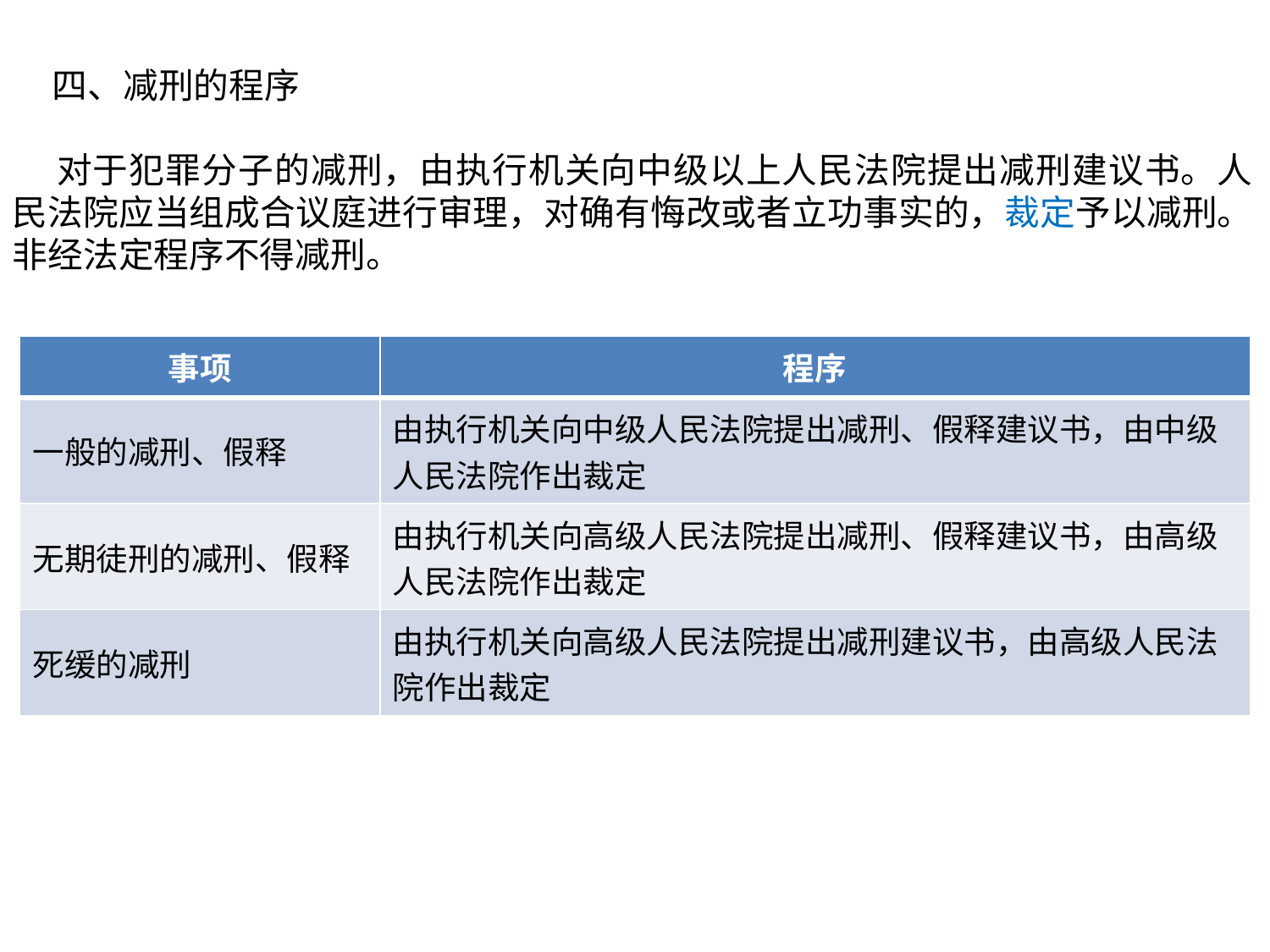

四、减刑的程序

    对于犯罪分子的减刑，由执行机关向中级以上人民法院提出减刑建议书。人民法院应当组成合议庭进行审理，对确有悔改或者立功事实的，裁定予以减刑。非经法定程序不得减刑。
| 事项 | 程序 |
| --- | --- |
| 一般的减刑、假释 | 由执行机关向中级人民法院提出减刑、假释建议书，由中级人民法院作出裁定 |
| 无期徒刑的减刑、假释 | 由执行机关向高级人民法院提出减刑、假释建议书，由高级人民法院作出裁定 |
| 死缓的减刑 | 由执行机关向高级人民法院提出减刑建议书，由高级人民法院作出裁定 |